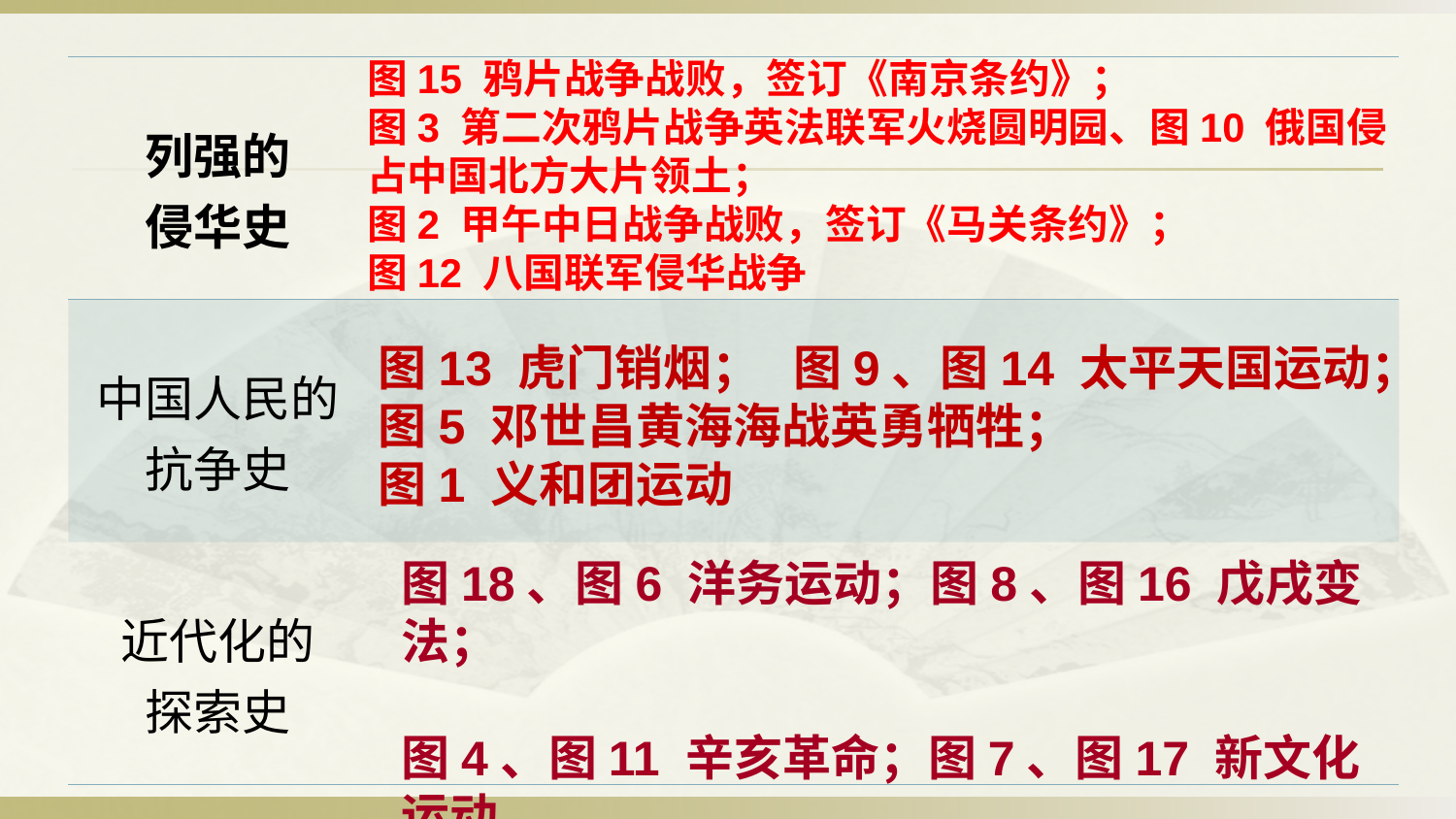

图15 鸦片战争战败，签订《南京条约》；
图3 第二次鸦片战争英法联军火烧圆明园、图10 俄国侵占中国北方大片领土；
图2 甲午中日战争战败，签订《马关条约》；
图12 八国联军侵华战争
| 列强的 侵华史 |  |
| --- | --- |
| 中国人民的抗争史 |  |
| 近代化的 探索史 |  |
图13 虎门销烟；   图9、图14 太平天国运动；
图5 邓世昌黄海海战英勇牺牲；
图1 义和团运动
图18、图6 洋务运动；图8、图16 戊戌变法；

图4、图11 辛亥革命；图7、图17 新文化运动